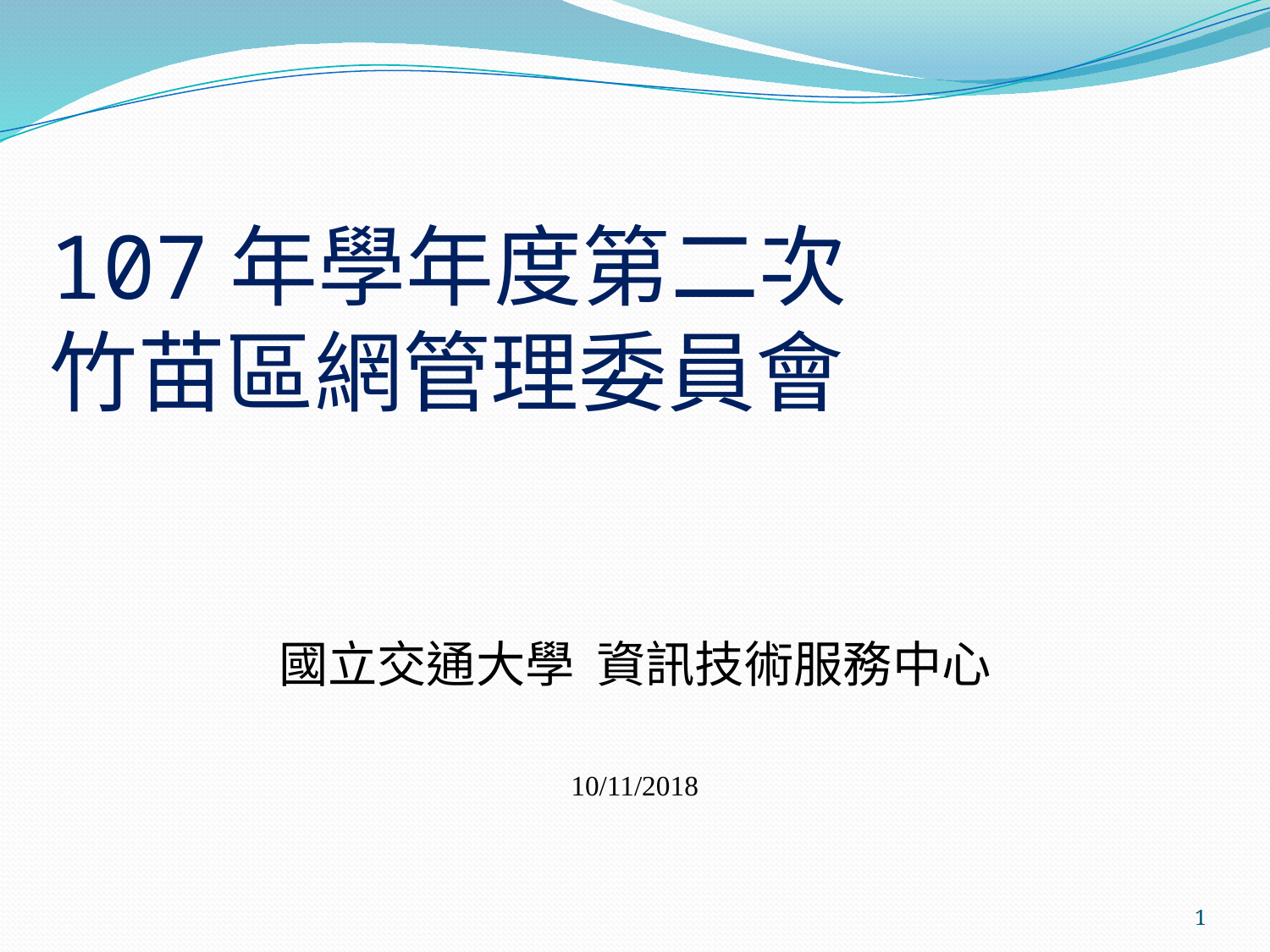

# 107年學年度第二次 竹苗區網管理委員會
國立交通大學  資訊技術服務中心

10/11/2018
1